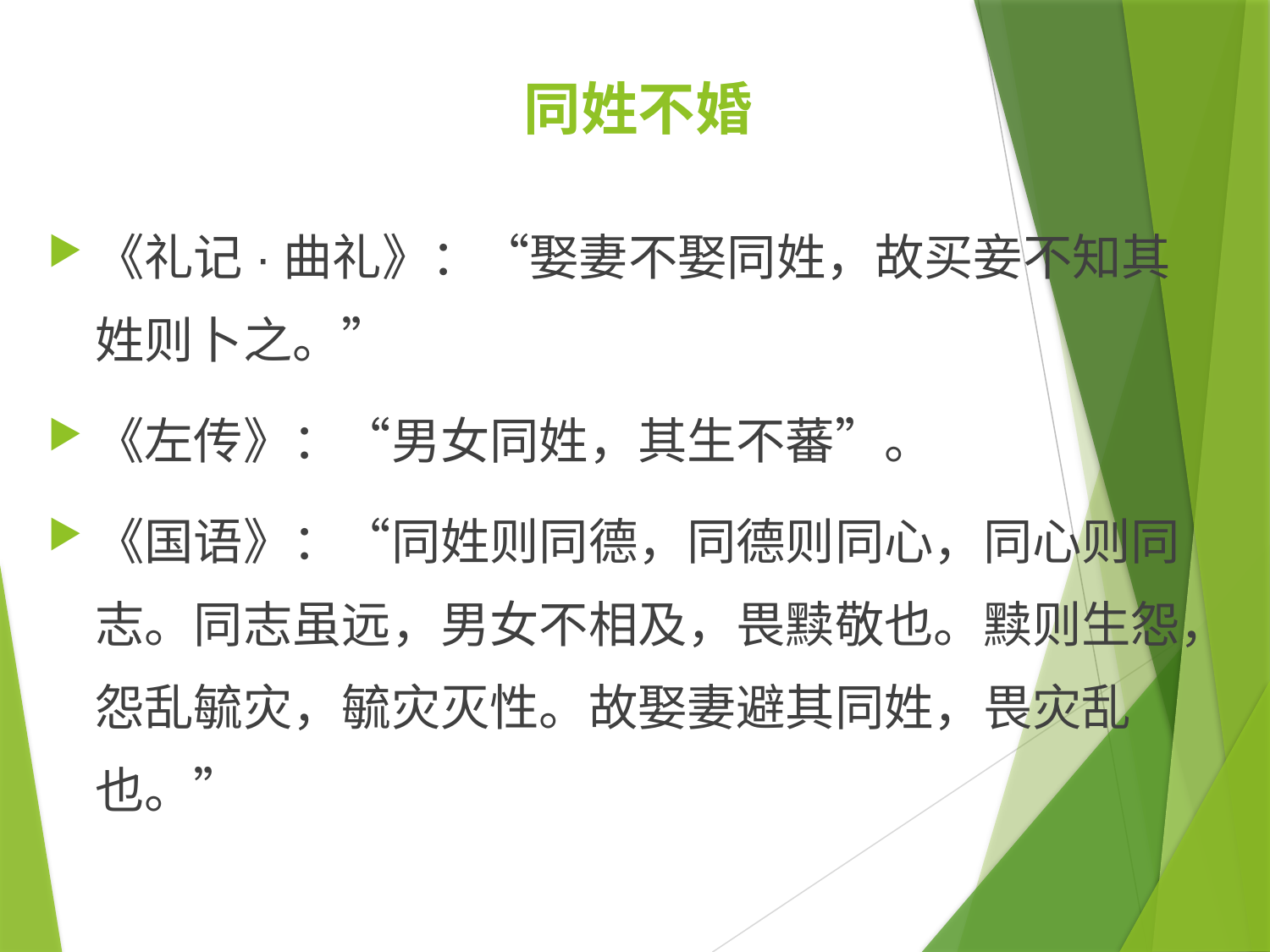

# 同姓不婚
《礼记·曲礼》：“娶妻不娶同姓，故买妾不知其姓则卜之。”
《左传》：“男女同姓，其生不蕃”。
《国语》：“同姓则同德，同德则同心，同心则同志。同志虽远，男女不相及，畏黩敬也。黩则生怨，怨乱毓灾，毓灾灭性。故娶妻避其同姓，畏灾乱也。”